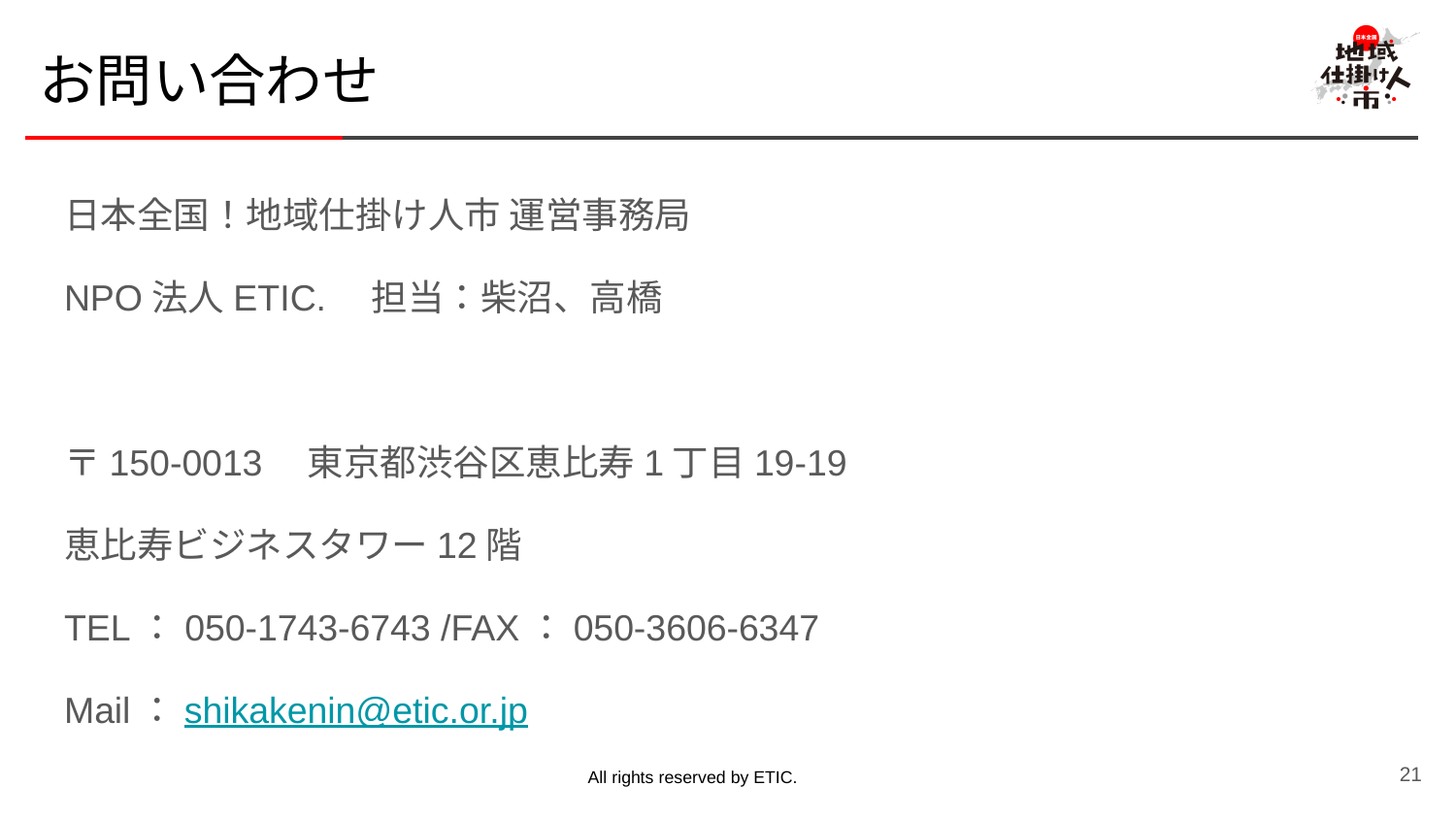

# お問い合わせ
日本全国！地域仕掛け人市 運営事務局
NPO法人ETIC.　担当：柴沼、高橋

〒150-0013　東京都渋谷区恵比寿1丁目19-19
恵比寿ビジネスタワー12階
TEL：050-1743-6743 /FAX：050-3606-6347
Mail：shikakenin@etic.or.jp

21